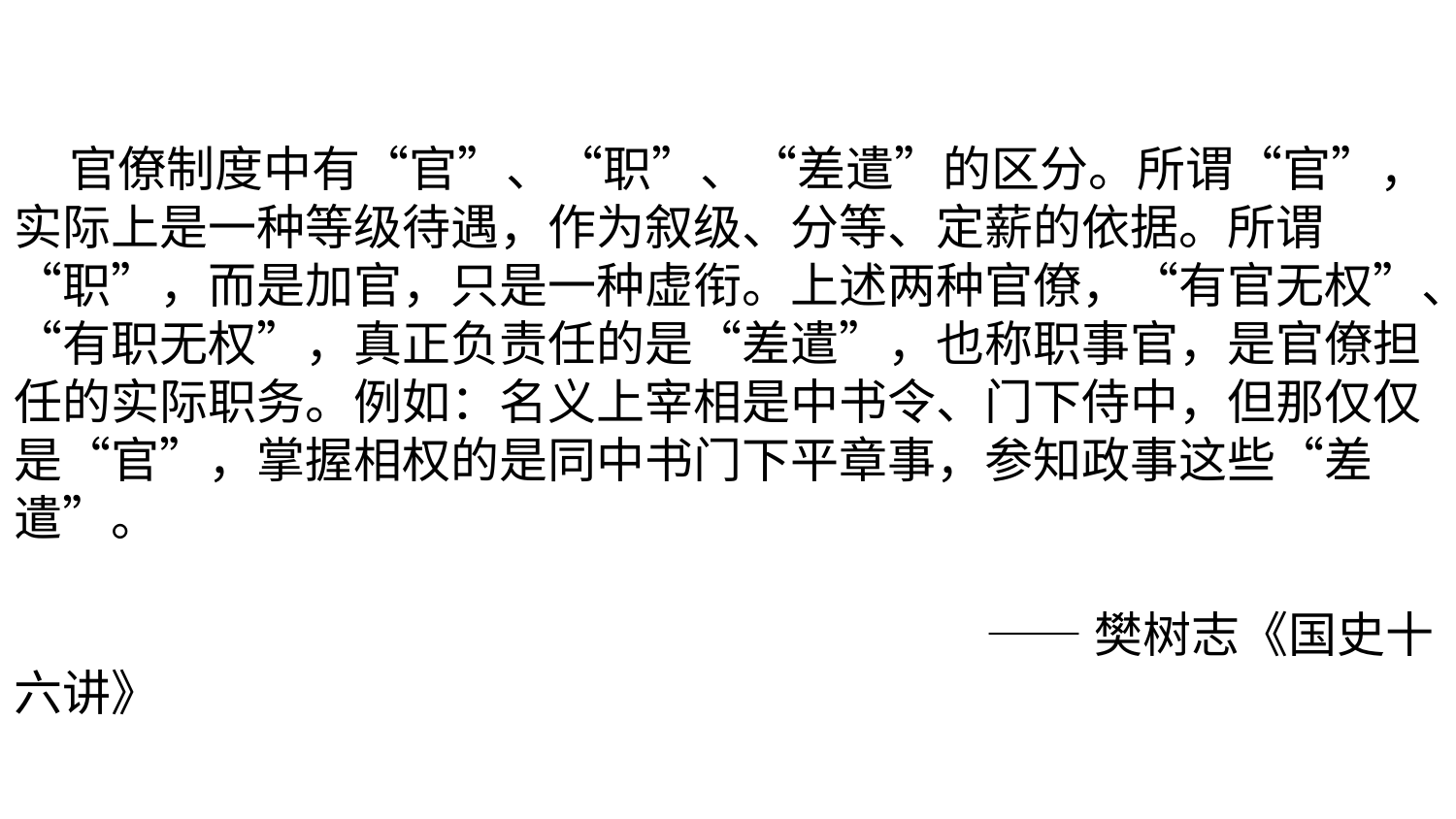

官僚制度中有“官”、“职”、“差遣”的区分。所谓“官”，实际上是一种等级待遇，作为叙级、分等、定薪的依据。所谓“职”，而是加官，只是一种虚衔。上述两种官僚，“有官无权”、“有职无权”，真正负责任的是“差遣”，也称职事官，是官僚担任的实际职务。例如：名义上宰相是中书令、门下侍中，但那仅仅是“官”，掌握相权的是同中书门下平章事，参知政事这些“差遣”。

                                                                                         ——樊树志《国史十六讲》